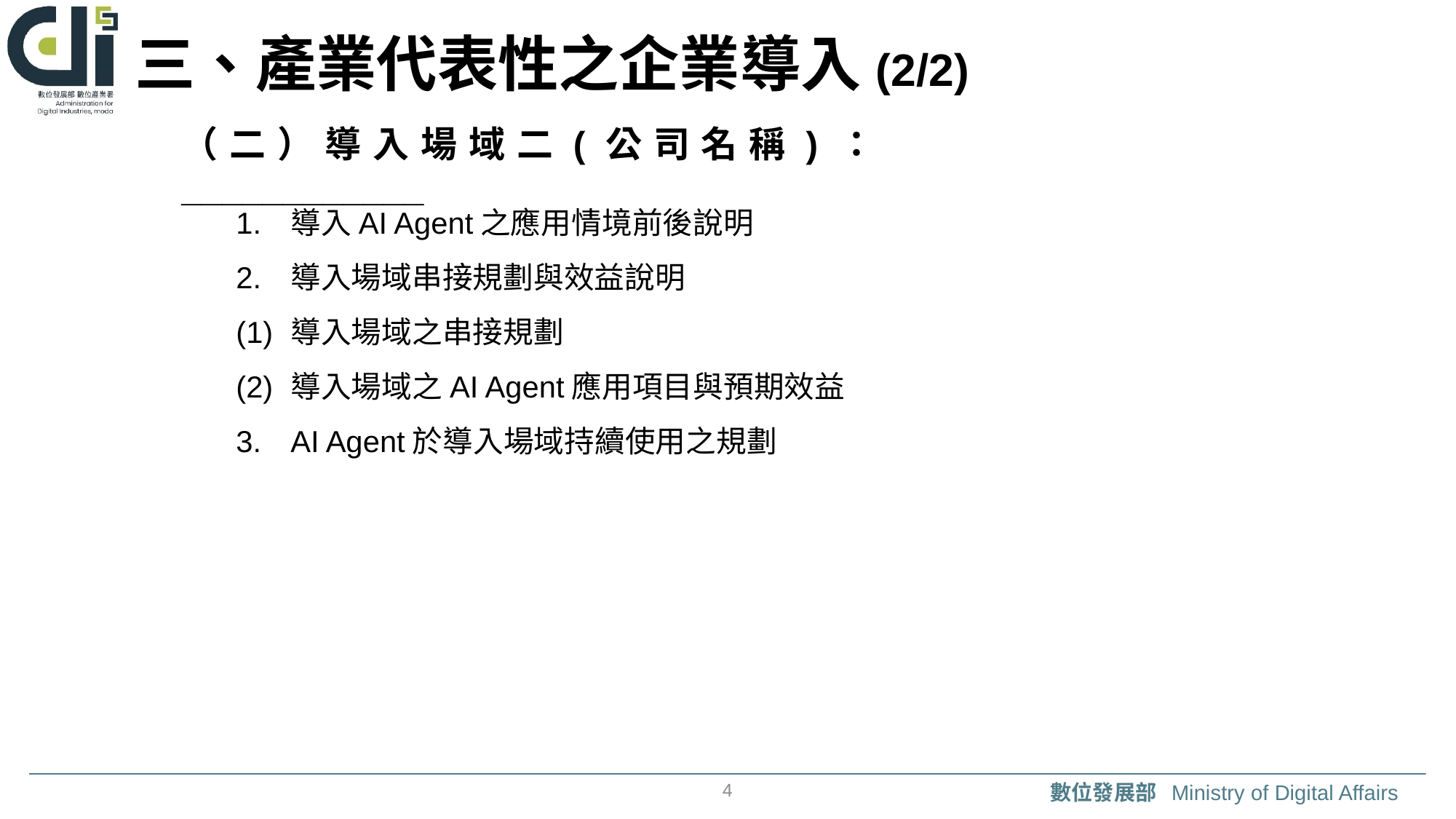

# 三、產業代表性之企業導入(2/2)
（二）導入場域二(公司名稱)：____________
導入AI Agent之應用情境前後說明
導入場域串接規劃與效益說明
導入場域之串接規劃
導入場域之AI Agent應用項目與預期效益
AI Agent於導入場域持續使用之規劃
4